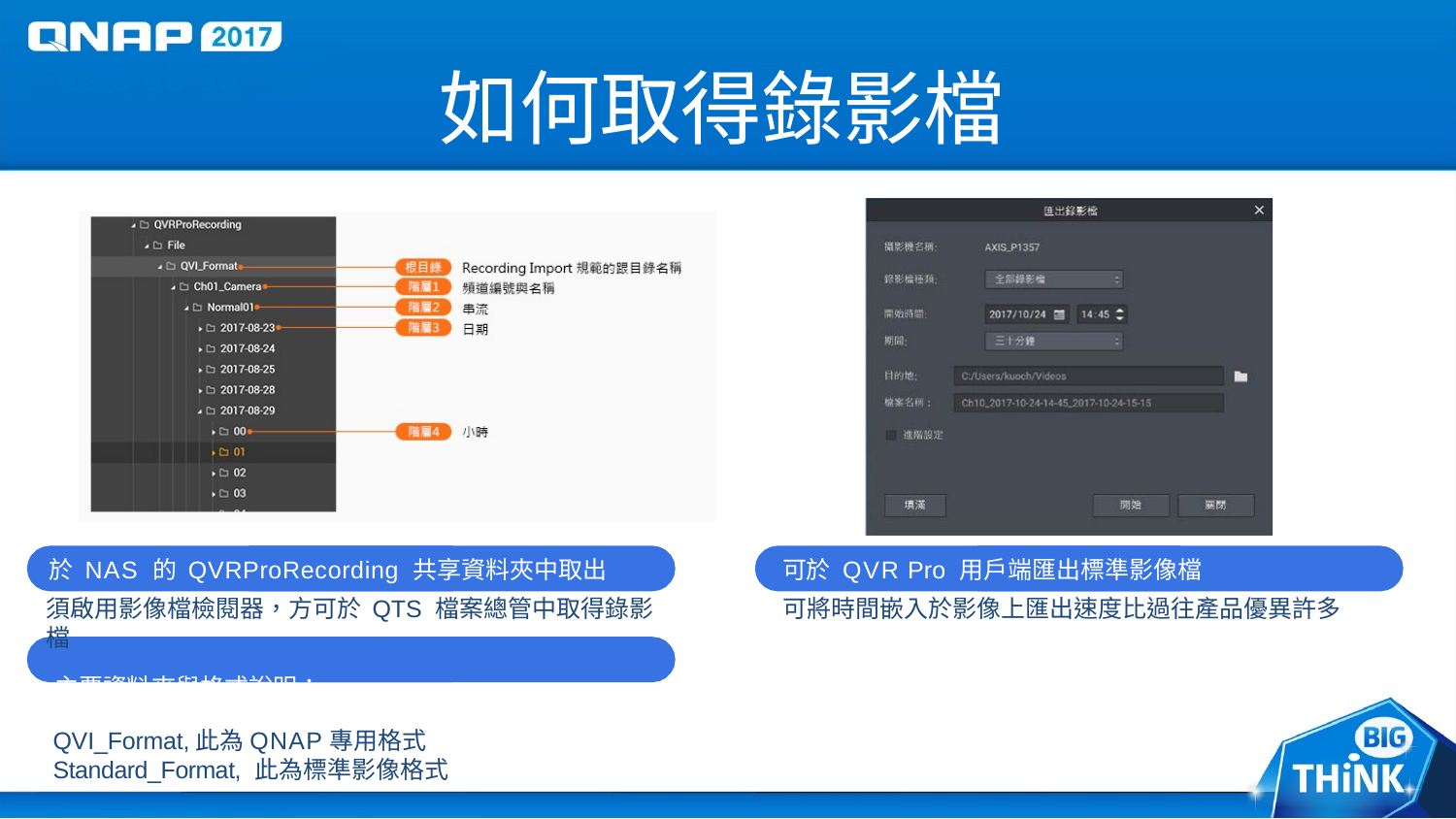

# 如何取得錄影檔

於 NAS 的 QVRProRecording 共享資料夾中取出
須啟用影像檔檢閱器，方可於 QTS 檔案總管中取得錄影檔
主要資料夾與格式說明：
QVI_Format,此為QNAP專用格式
Standard_Format, 此為標準影像格式
可於 QVR Pro 用戶端匯出標準影像檔
可將時間嵌入於影像上匯出速度比過往產品優異許多